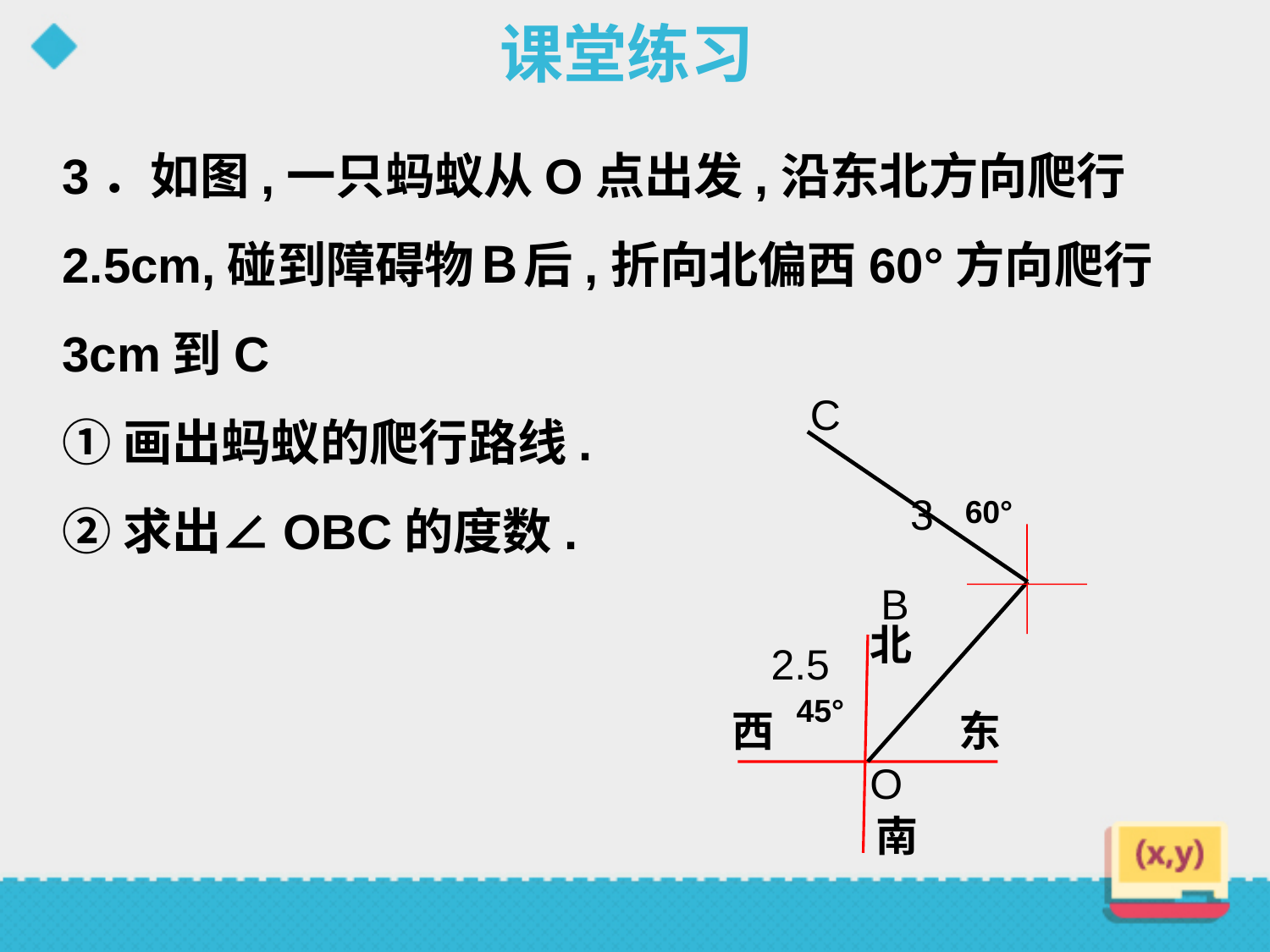

# 课堂练习
3．如图,一只蚂蚁从O点出发,沿东北方向爬行2.5cm,碰到障碍物Ｂ后,折向北偏西60°方向爬行3cm到C
①画出蚂蚁的爬行路线.
②求出∠OBC的度数.
C
3
60°

B
2.5
45°

北

西
               东
O

南